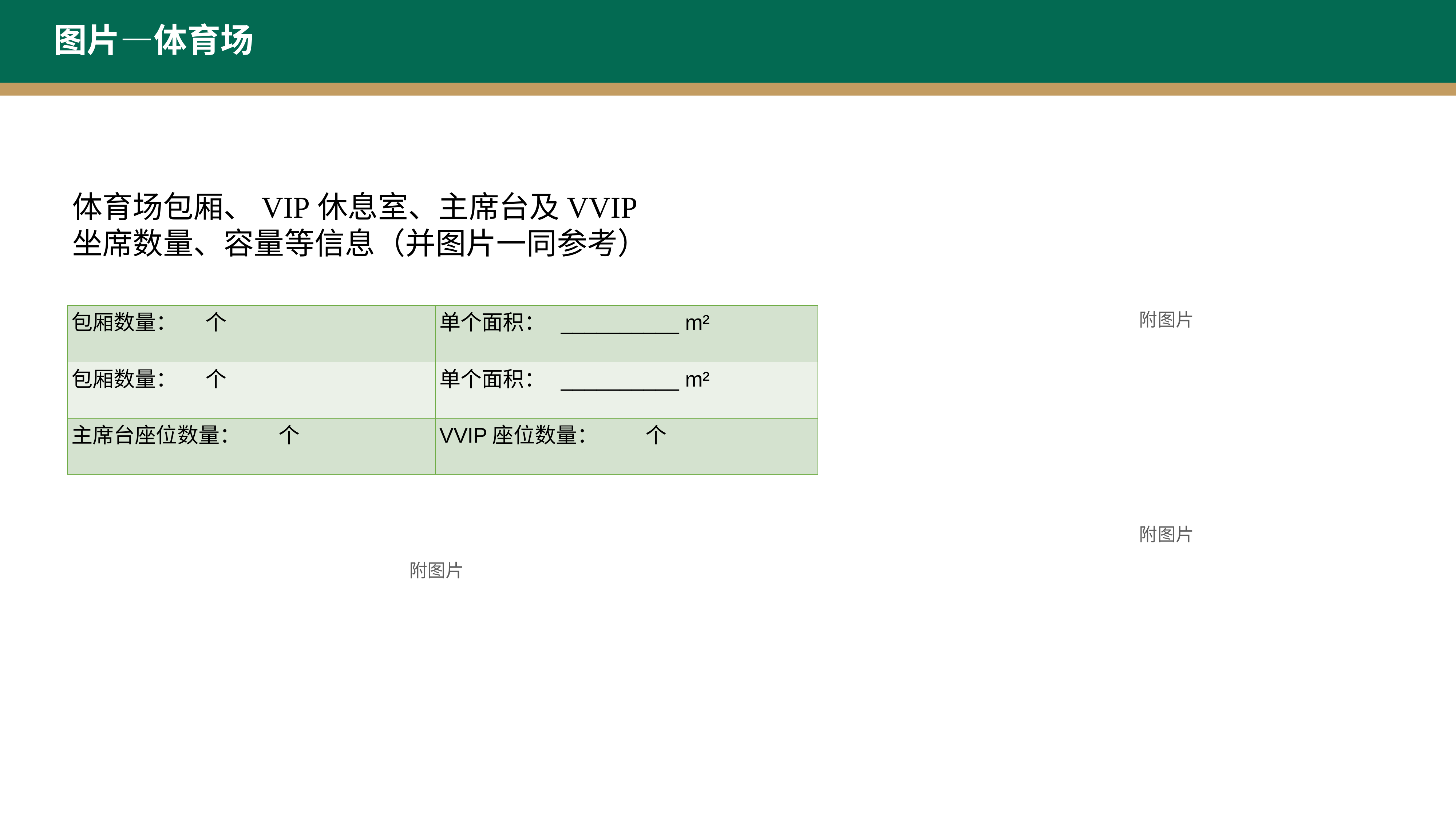

图片—体育场
体育场包厢、VIP休息室、主席台及VVIP
坐席数量、容量等信息（并图片一同参考）
| 包厢数量： 个 | 单个面积： \_\_\_\_\_\_\_\_\_\_ m² |
| --- | --- |
| 包厢数量： 个 | 单个面积： \_\_\_\_\_\_\_\_\_\_ m² |
| 主席台座位数量： 个 | VVIP座位数量： 个 |
附图片
附图片
附图片